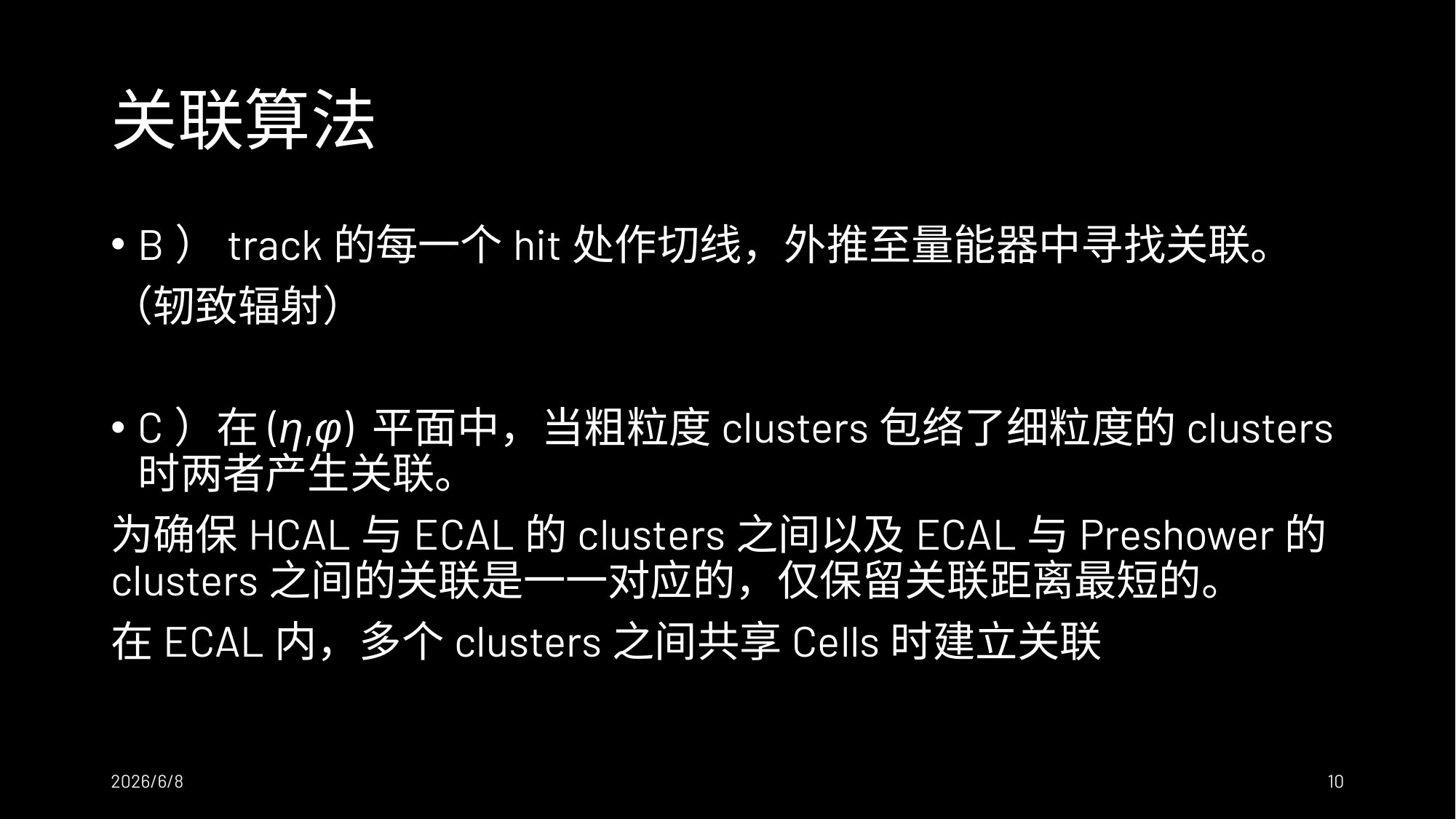

# 关联算法
B）track的每一个hit处作切线，外推至量能器中寻找关联。
（轫致辐射）

C）在(η,φ) 平面中，当粗粒度clusters包络了细粒度的clusters时两者产生关联。
为确保HCAL与ECAL的clusters之间以及ECAL与Preshower的clusters之间的关联是一一对应的，仅保留关联距离最短的。
在ECAL内，多个clusters之间共享Cells时建立关联
2026/6/8
10